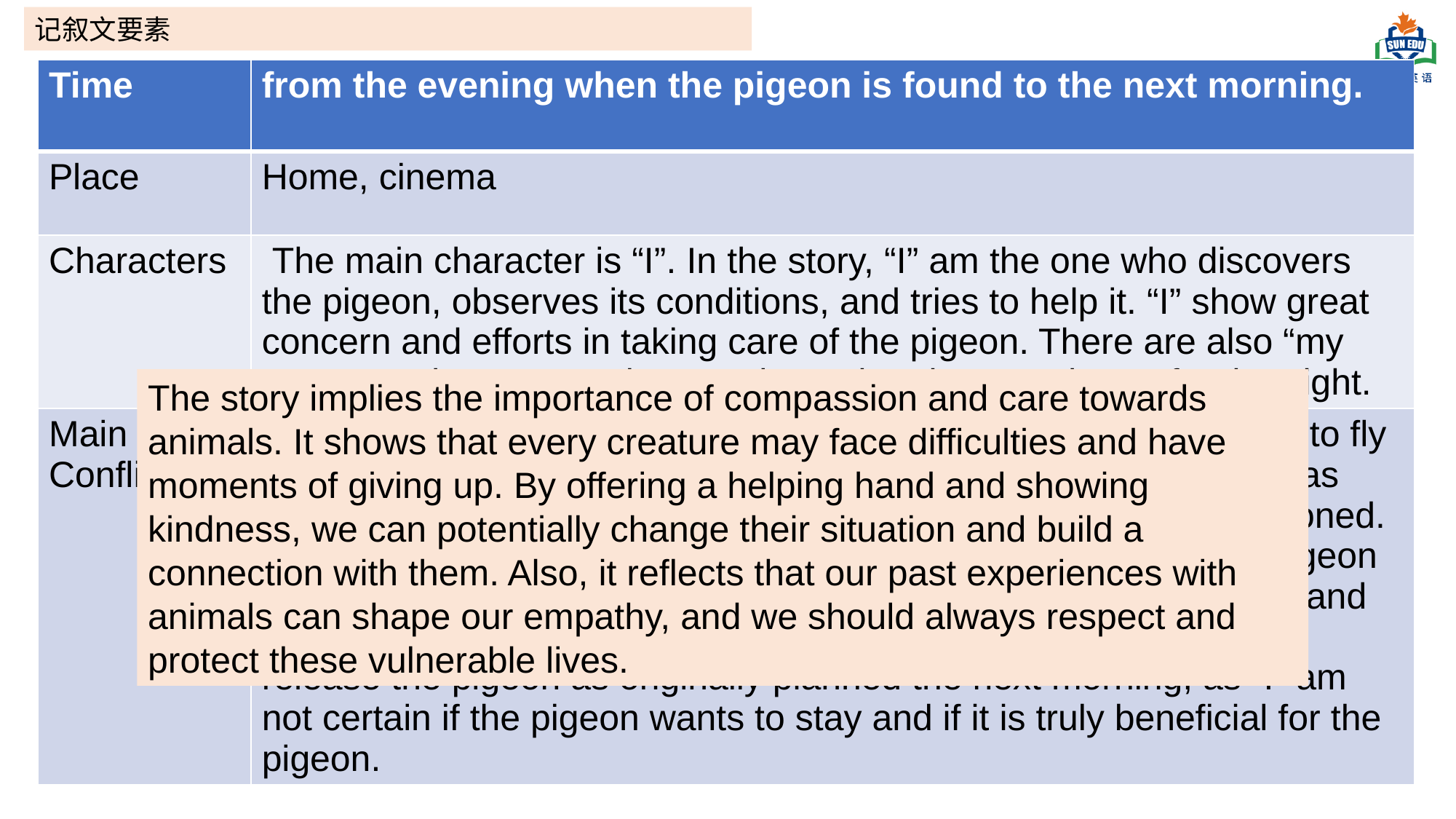

记叙文要素
| Time | from the evening when the pigeon is found to the next morning. |
| --- | --- |
| Place | Home, cinema |
| Characters | The main character is “I”. In the story, “I” am the one who discovers the pigeon, observes its conditions, and tries to help it. “I” show great concern and efforts in taking care of the pigeon. There are also “my parents” who agree to let “me” keep the pigeon at home for the night. |
| Main Conflict | The main conflict centers around the pigeon. The pigeon refuses to fly and eat, showing abnormal behavior. “I” am unsure about what has happened to it, whether it is exhausted, heart - broken, or abandoned. “I” want to help it, become its friend, and even adopt it, but the pigeon is on high alert against “me”, making it difficult for “me” to rescue and get close to it. Additionally, “I” am in a dilemma about whether to release the pigeon as originally planned the next morning, as “I” am not certain if the pigeon wants to stay and if it is truly beneficial for the pigeon. |
The story implies the importance of compassion and care towards animals. It shows that every creature may face difficulties and have moments of giving up. By offering a helping hand and showing kindness, we can potentially change their situation and build a connection with them. Also, it reflects that our past experiences with animals can shape our empathy, and we should always respect and protect these vulnerable lives.